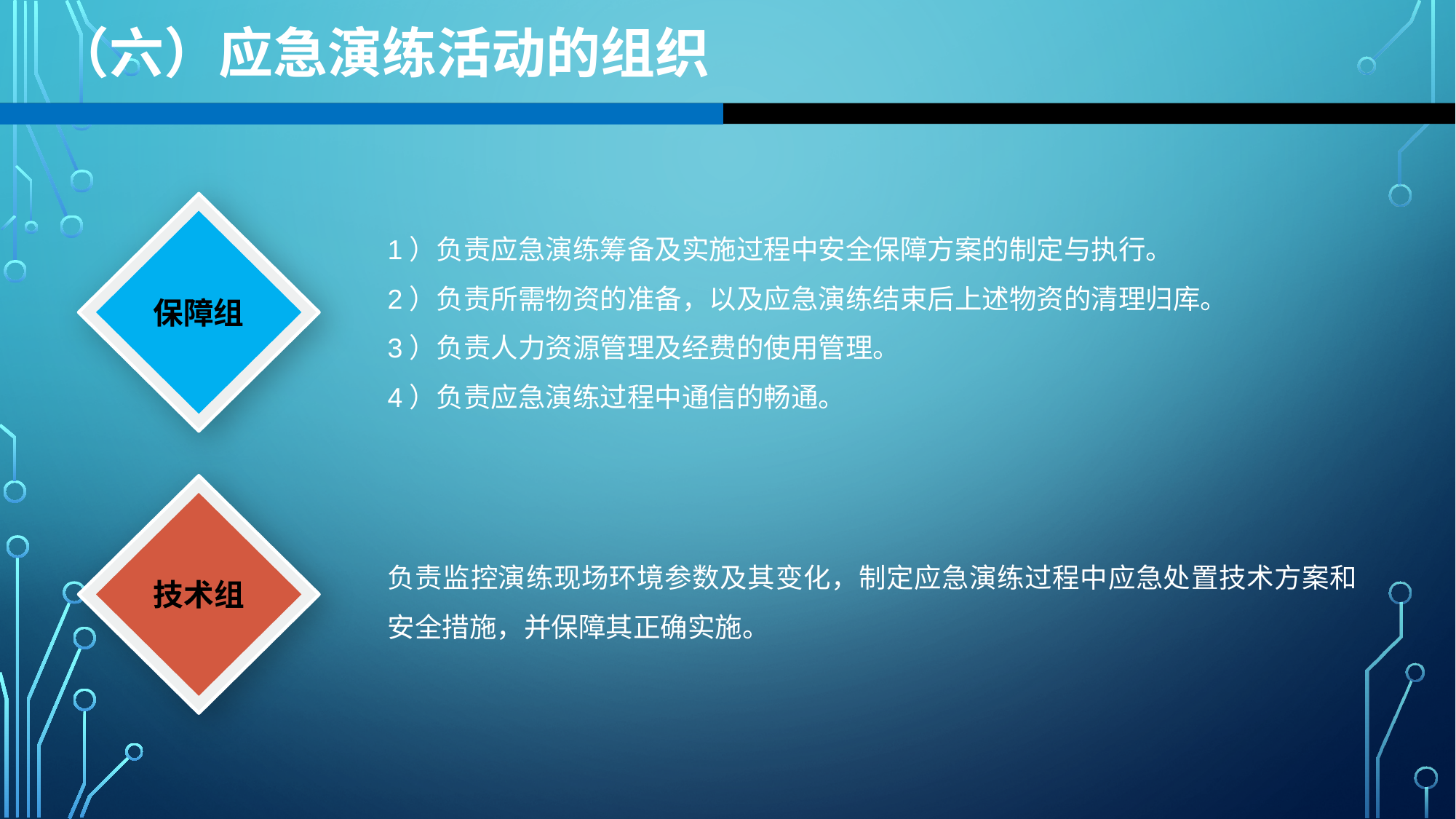

（六）应急演练活动的组织

1）负责应急演练筹备及实施过程中安全保障方案的制定与执行。
2）负责所需物资的准备，以及应急演练结束后上述物资的清理归库。
3）负责人力资源管理及经费的使用管理。
4）负责应急演练过程中通信的畅通。
保障组

负责监控演练现场环境参数及其变化，制定应急演练过程中应急处置技术方案和安全措施，并保障其正确实施。
技术组